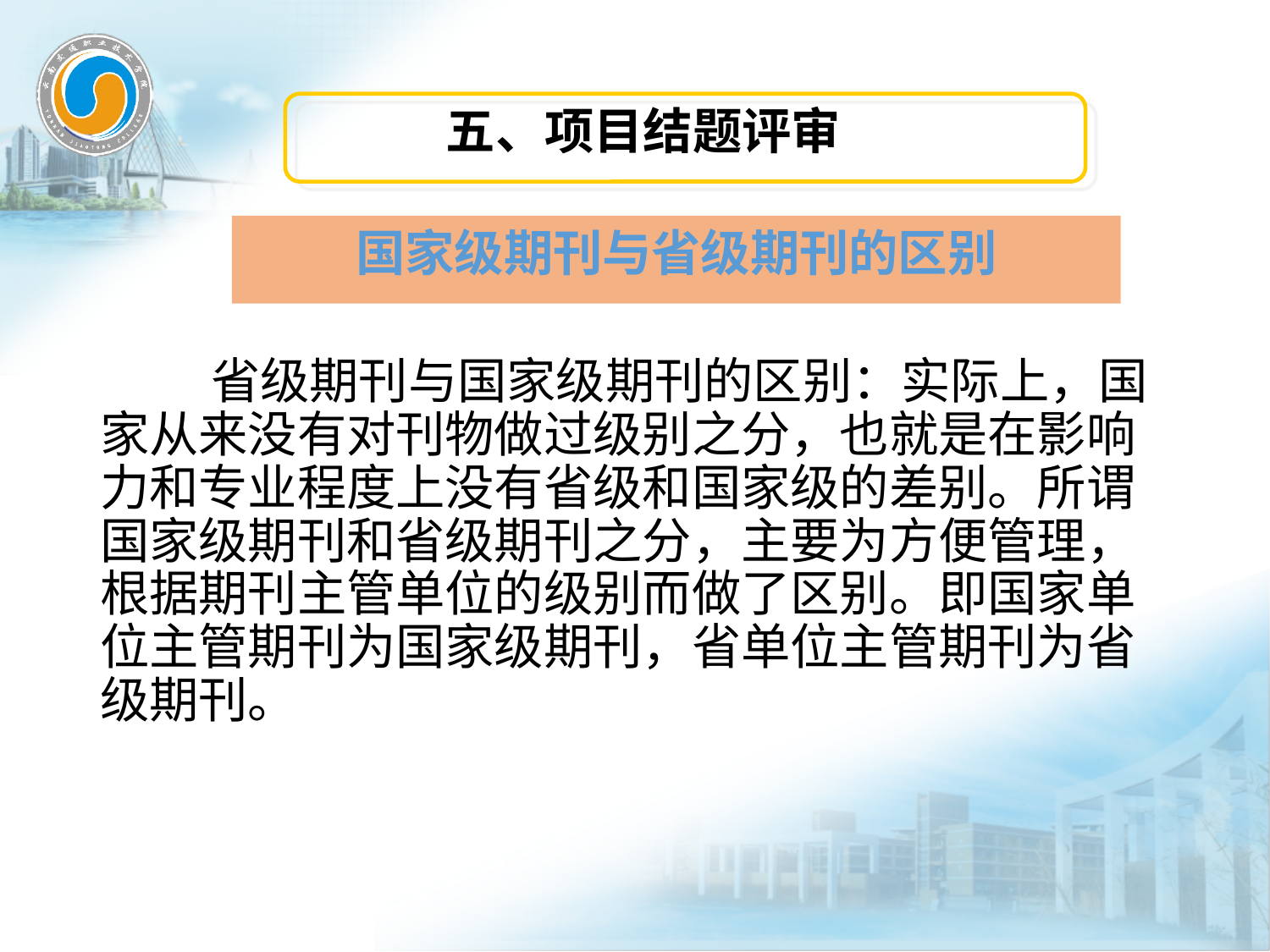

五、项目结题评审

国家级期刊与省级期刊的区别
         省级期刊与国家级期刊的区别：实际上，国家从来没有对刊物做过级别之分，也就是在影响力和专业程度上没有省级和国家级的差别。所谓国家级期刊和省级期刊之分，主要为方便管理，根据期刊主管单位的级别而做了区别。即国家单位主管期刊为国家级期刊，省单位主管期刊为省级期刊。